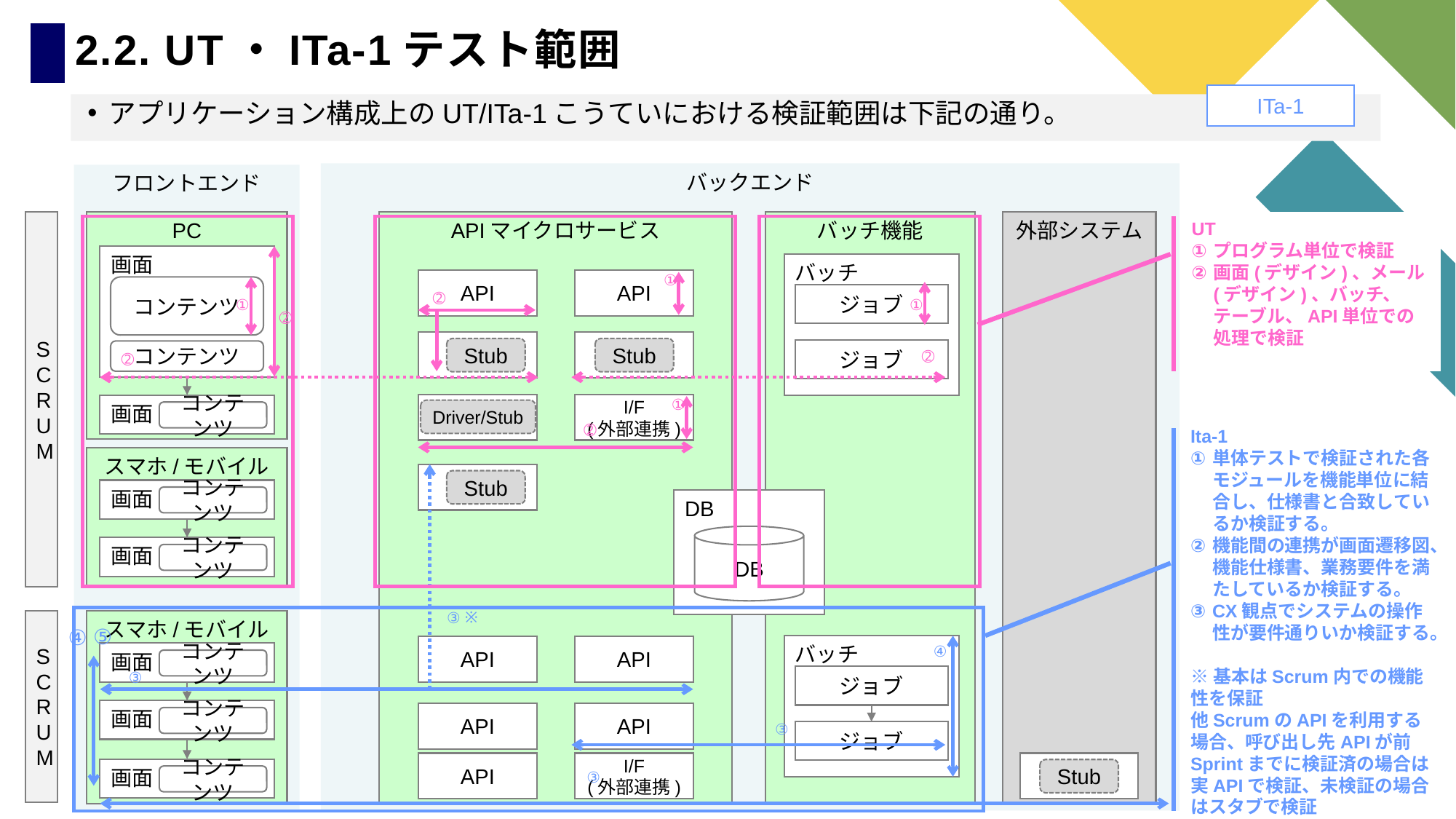

# 2.2. UT・ITa-1テスト範囲
ITa-1
アプリケーション構成上のUT/ITa-1こうていにおける検証範囲は下記の通り。
バックエンド
フロントエンド
SCRUM
PC
APIマイクロサービス
バッチ機能
外部システム
UT
プログラム単位で検証
画面(デザイン)、メール(デザイン)、バッチ、テーブル、API単位での処理で検証

画面
バッチ
API
API
①
コンテンツ
ジョブ
➁
①
①
➁

Stub
Stub
ジョブ
コンテンツ
➁
➁
①

I/F
(外部連携)
画面
Driver/Stub
コンテンツ
➁
Ita-1
単体テストで検証された各モジュールを機能単位に結合し、仕様書と合致しているか検証する。
機能間の連携が画面遷移図、機能仕様書、業務要件を満たしているか検証する。
CX観点でシステムの操作性が要件通りいか検証する。

※基本はScrum内での機能性を保証
他ScrumのAPIを利用する場合、呼び出し先APIが前Sprintまでに検証済の場合は実APIで検証、未検証の場合はスタブで検証
スマホ/モバイル端末

Stub
画面
コンテンツ
DB
DB
画面
コンテンツ
※
③

SCRUM
スマホ/モバイル端末
⑤
④
バッチ
API
API
④
画面
コンテンツ
ジョブ
③
画面
API
API
コンテンツ
③
ジョブ
API
I/F
(外部連携)

画面
Stub
コンテンツ
③